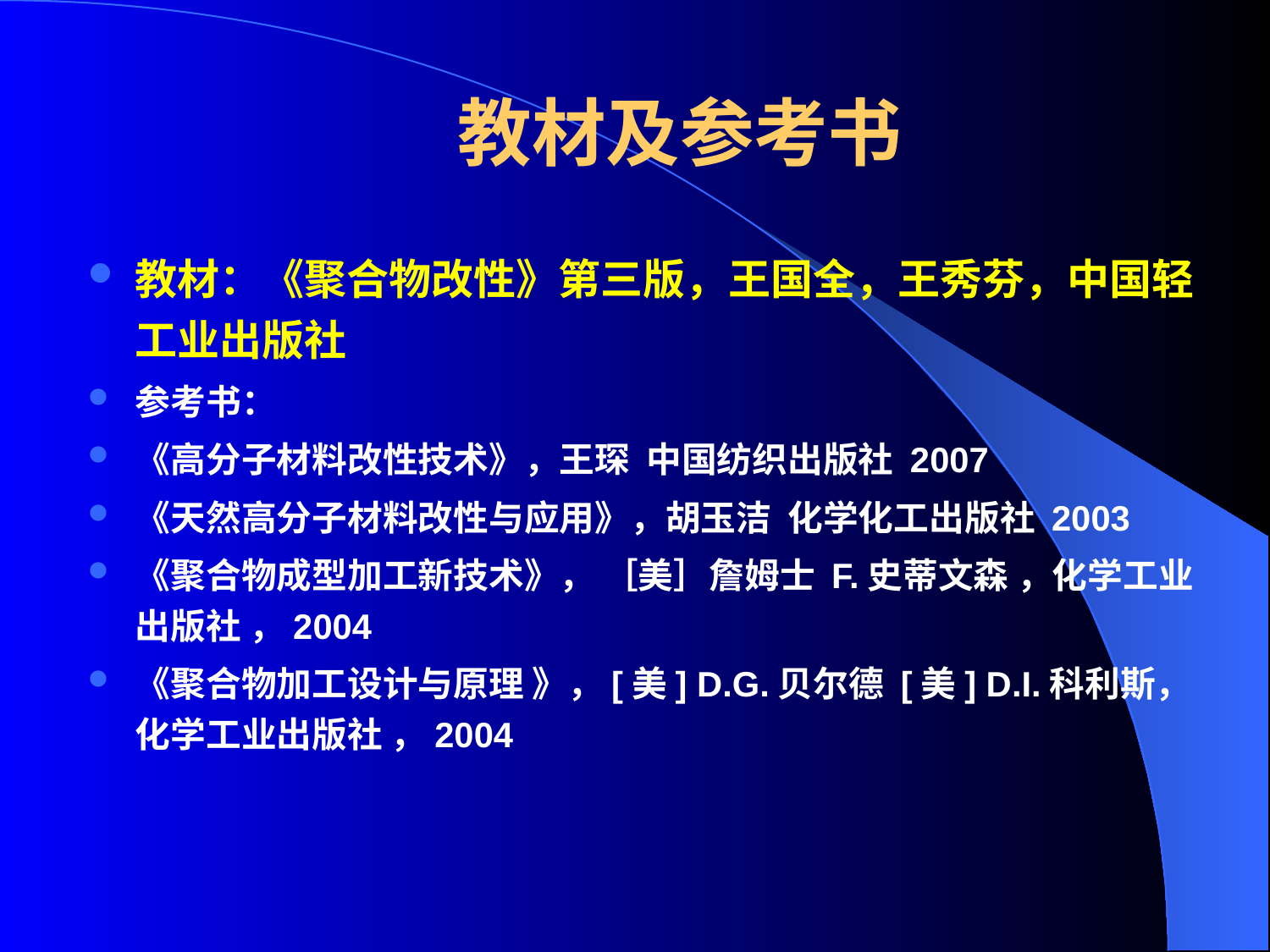

# 教材及参考书
教材：《聚合物改性》第三版，王国全，王秀芬，中国轻工业出版社
参考书：
《高分子材料改性技术》，王琛  中国纺织出版社 2007
《天然高分子材料改性与应用》，胡玉洁  化学化工出版社 2003
《聚合物成型加工新技术》， ［美］詹姆士 F.史蒂文森 ，化学工业出版社 ，2004
《聚合物加工设计与原理 》，[美] D.G.贝尔德 [美] D.I.科利斯，化学工业出版社 ，2004